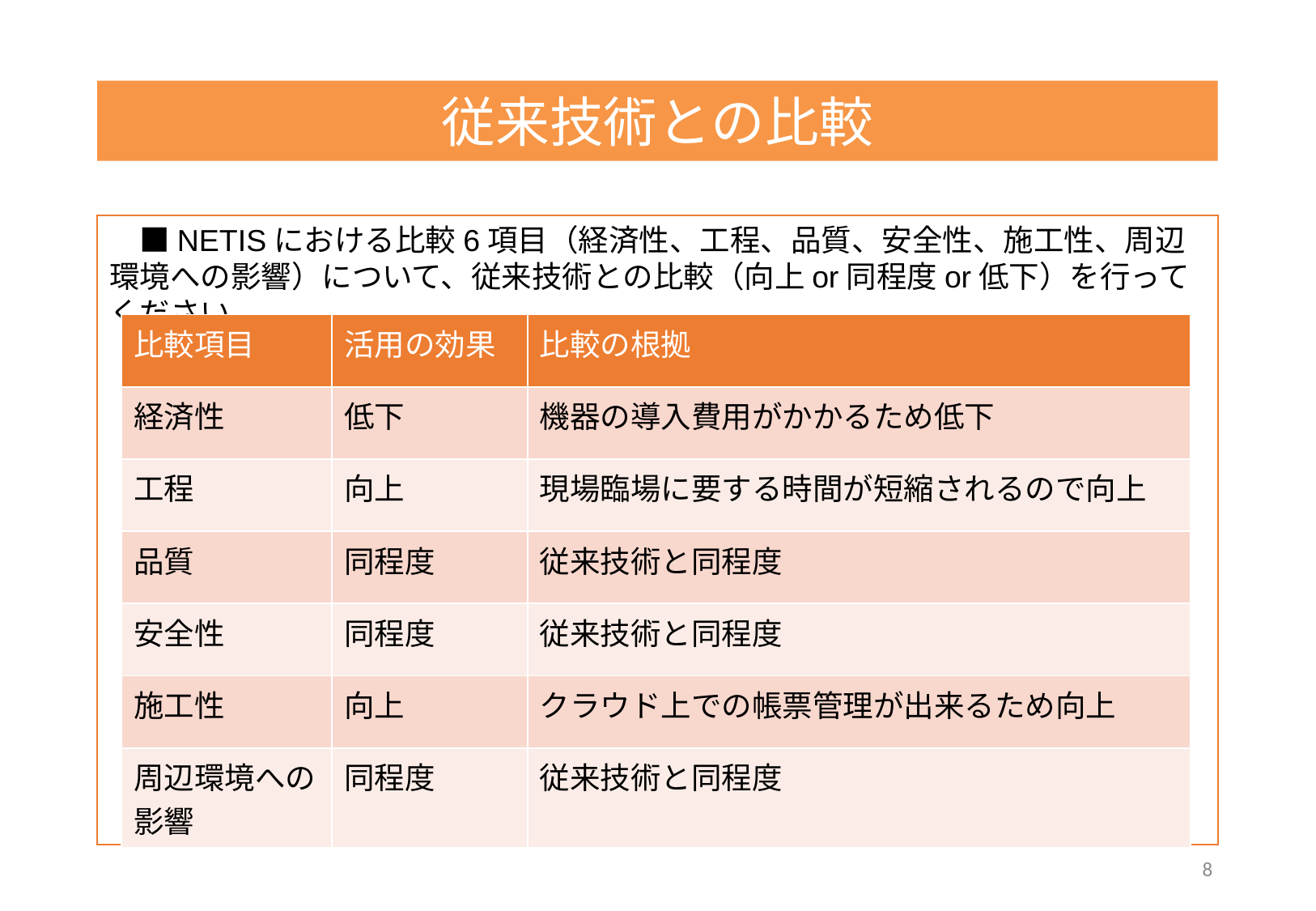

従来技術との比較
　■NETISにおける比較6項目（経済性、工程、品質、安全性、施工性、周辺環境への影響）について、従来技術との比較（向上or同程度or低下）を行ってください。

| 比較項目 | 活用の効果 | 比較の根拠 |
| --- | --- | --- |
| 経済性 | 低下 | 機器の導入費用がかかるため低下 |
| 工程 | 向上 | 現場臨場に要する時間が短縮されるので向上 |
| 品質 | 同程度 | 従来技術と同程度 |
| 安全性 | 同程度 | 従来技術と同程度 |
| 施工性 | 向上 | クラウド上での帳票管理が出来るため向上 |
| 周辺環境への影響 | 同程度 | 従来技術と同程度 |
8